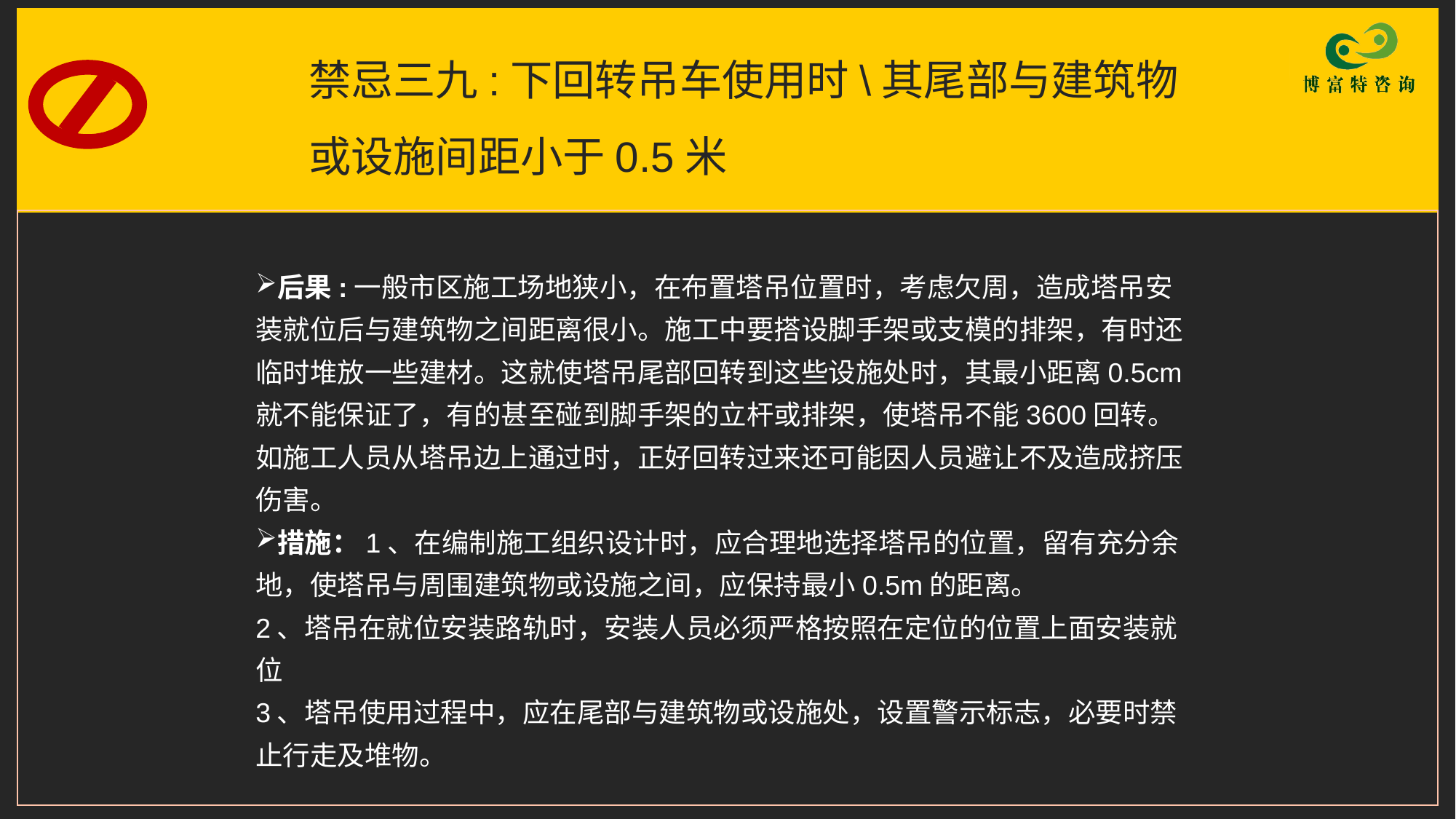

# 禁忌三九:下回转吊车使用时\其尾部与建筑物或设施间距小于0.5米
后果:一般市区施工场地狭小，在布置塔吊位置时，考虑欠周，造成塔吊安装就位后与建筑物之间距离很小。施工中要搭设脚手架或支模的排架，有时还临时堆放一些建材。这就使塔吊尾部回转到这些设施处时，其最小距离0.5cm就不能保证了，有的甚至碰到脚手架的立杆或排架，使塔吊不能3600回转。如施工人员从塔吊边上通过时，正好回转过来还可能因人员避让不及造成挤压伤害。
措施：1、在编制施工组织设计时，应合理地选择塔吊的位置，留有充分余地，使塔吊与周围建筑物或设施之间，应保持最小0.5m的距离。
2、塔吊在就位安装路轨时，安装人员必须严格按照在定位的位置上面安装就位
3、塔吊使用过程中，应在尾部与建筑物或设施处，设置警示标志，必要时禁止行走及堆物。